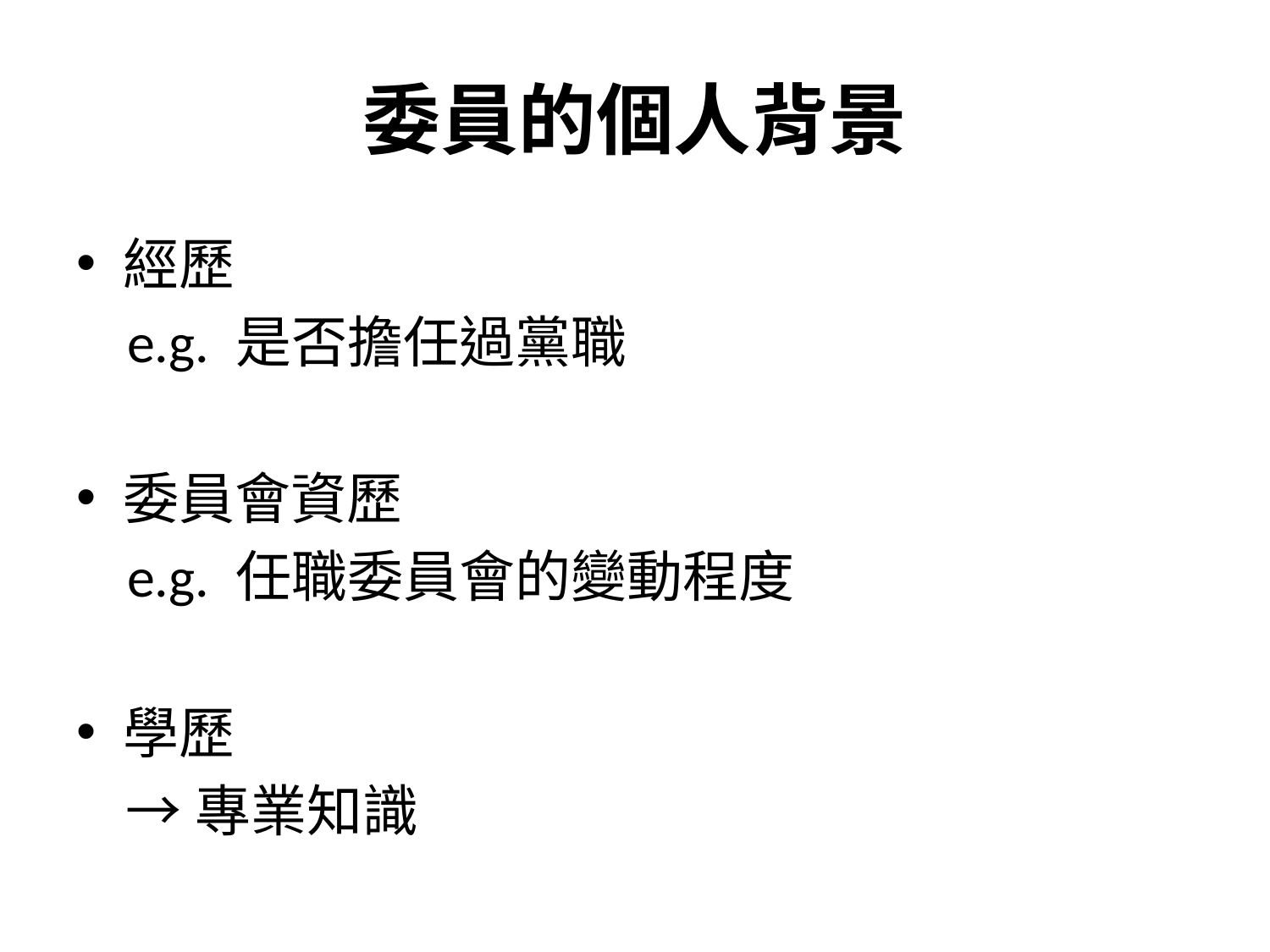

# 委員的個人背景
經歷
    e.g. 是否擔任過黨職

委員會資歷
    e.g. 任職委員會的變動程度

學歷
    →專業知識